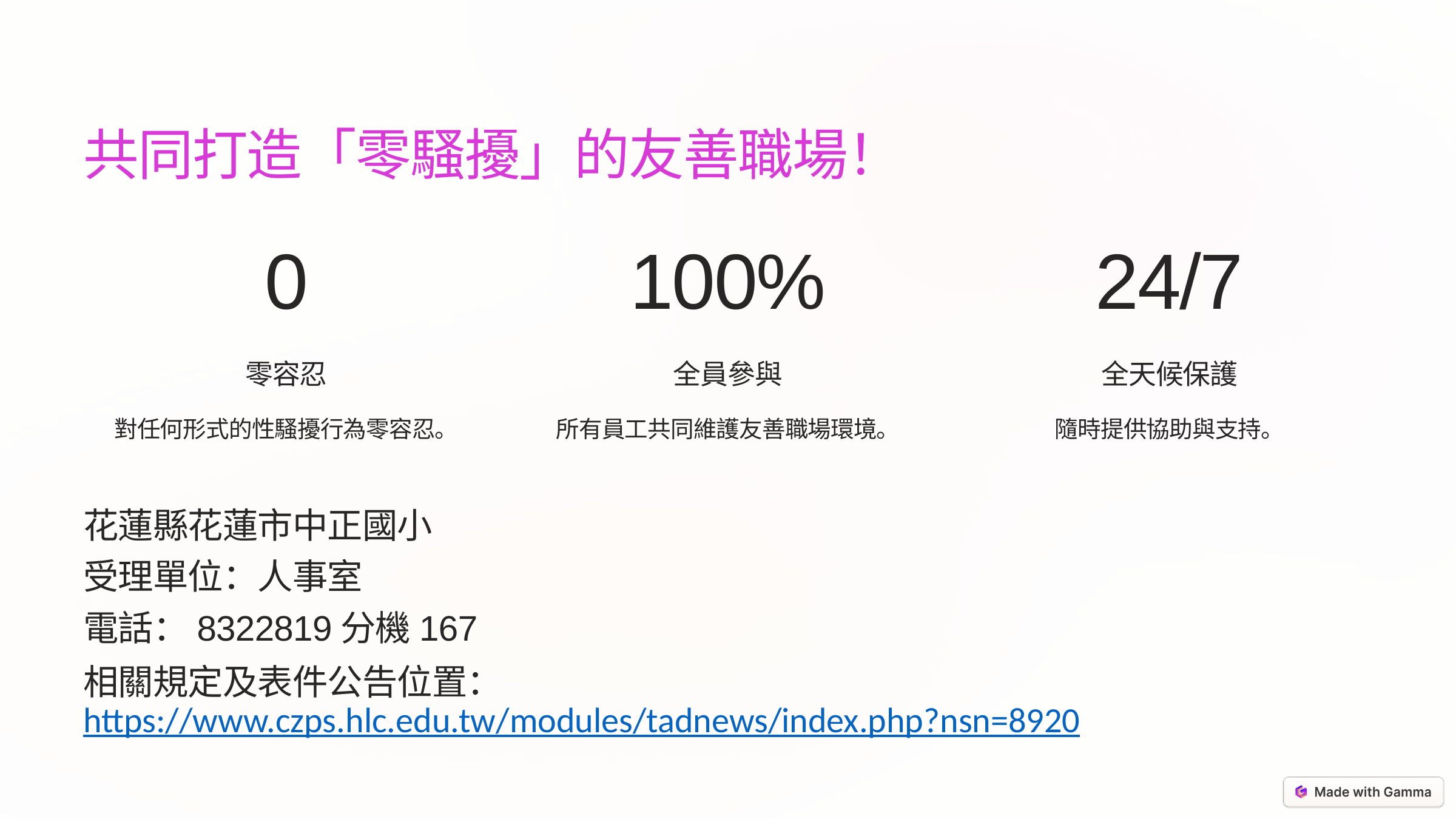

共同打造「零騷擾」的友善職場！
0
100%
24/7
零容忍
全員參與
全天候保護
對任何形式的性騷擾行為零容忍。
所有員工共同維護友善職場環境。
隨時提供協助與支持。
花蓮縣花蓮市中正國小
受理單位：人事室
電話：8322819分機167
相關規定及表件公告位置：
https://www.czps.hlc.edu.tw/modules/tadnews/index.php?nsn=8920